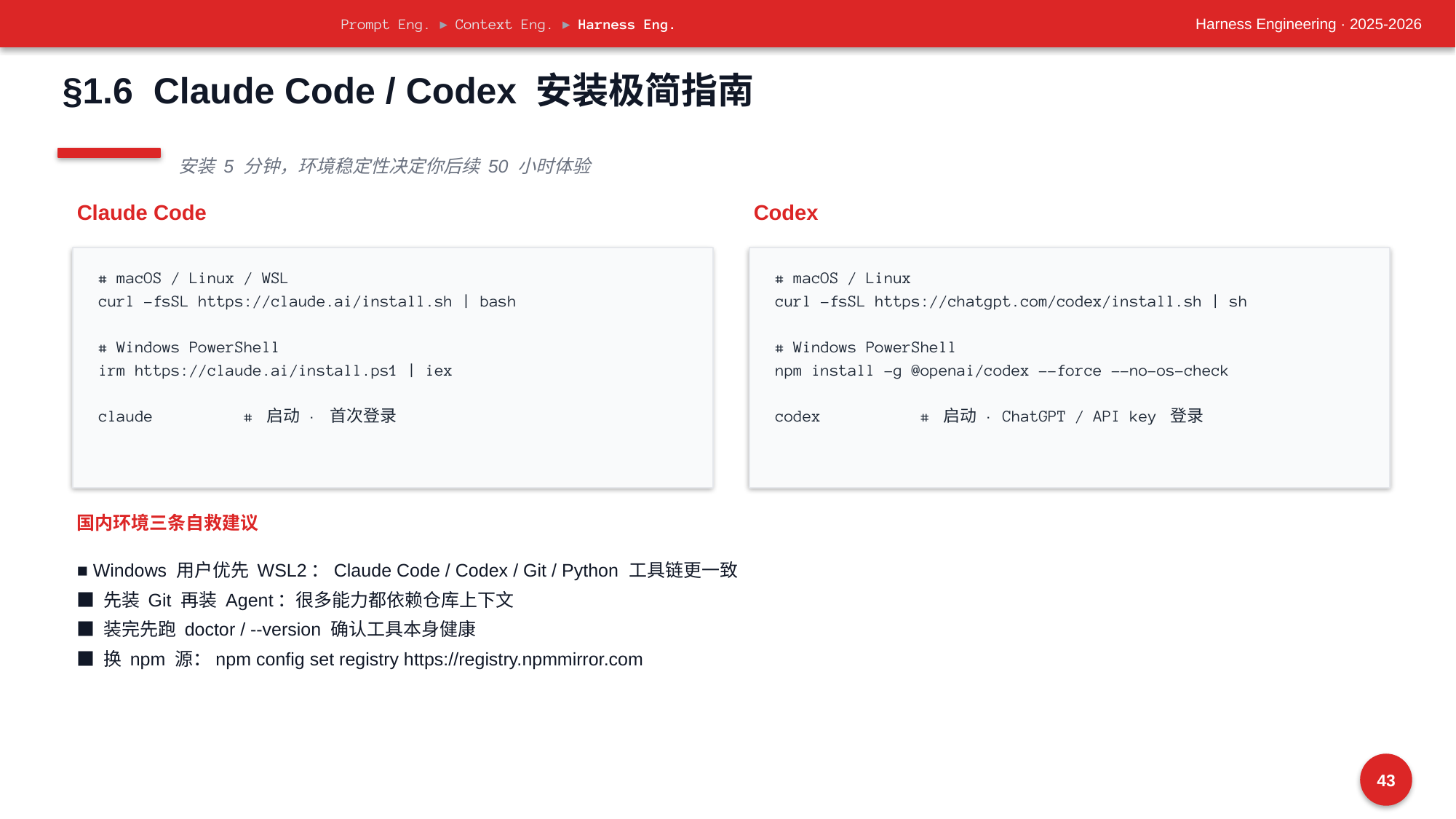

Prompt Eng.  ▸  Context Eng.  ▸  Harness Eng.
Harness Engineering · 2025-2026
§1.6  Claude Code / Codex 安装极简指南
安装 5 分钟，环境稳定性决定你后续 50 小时体验

Claude Code
Codex

# macOS / Linux / WSL
curl -fsSL https://claude.ai/install.sh | bash

# Windows PowerShell
irm https://claude.ai/install.ps1 | iex

claude          # 启动 · 首次登录
# macOS / Linux
curl -fsSL https://chatgpt.com/codex/install.sh | sh

# Windows PowerShell
npm install -g @openai/codex --force --no-os-check

codex           # 启动 · ChatGPT / API key 登录
国内环境三条自救建议
■ Windows 用户优先 WSL2：Claude Code / Codex / Git / Python 工具链更一致
■ 先装 Git 再装 Agent：很多能力都依赖仓库上下文
■ 装完先跑 doctor / --version 确认工具本身健康
■ 换 npm 源：npm config set registry https://registry.npmmirror.com

43